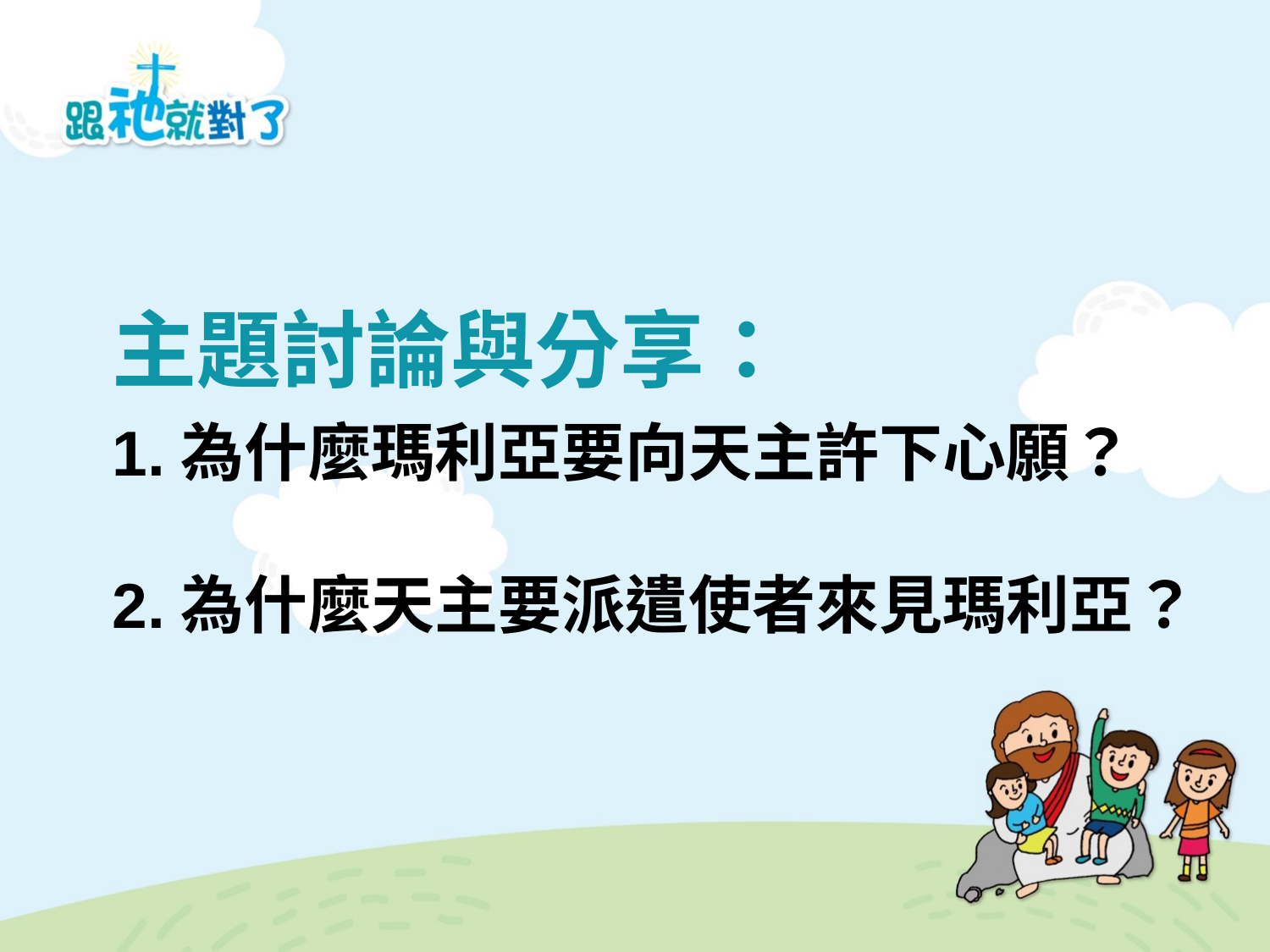

主題討論與分享：
1.為什麼瑪利亞要向天主許下心願？

2.為什麼天主要派遣使者來見瑪利亞？